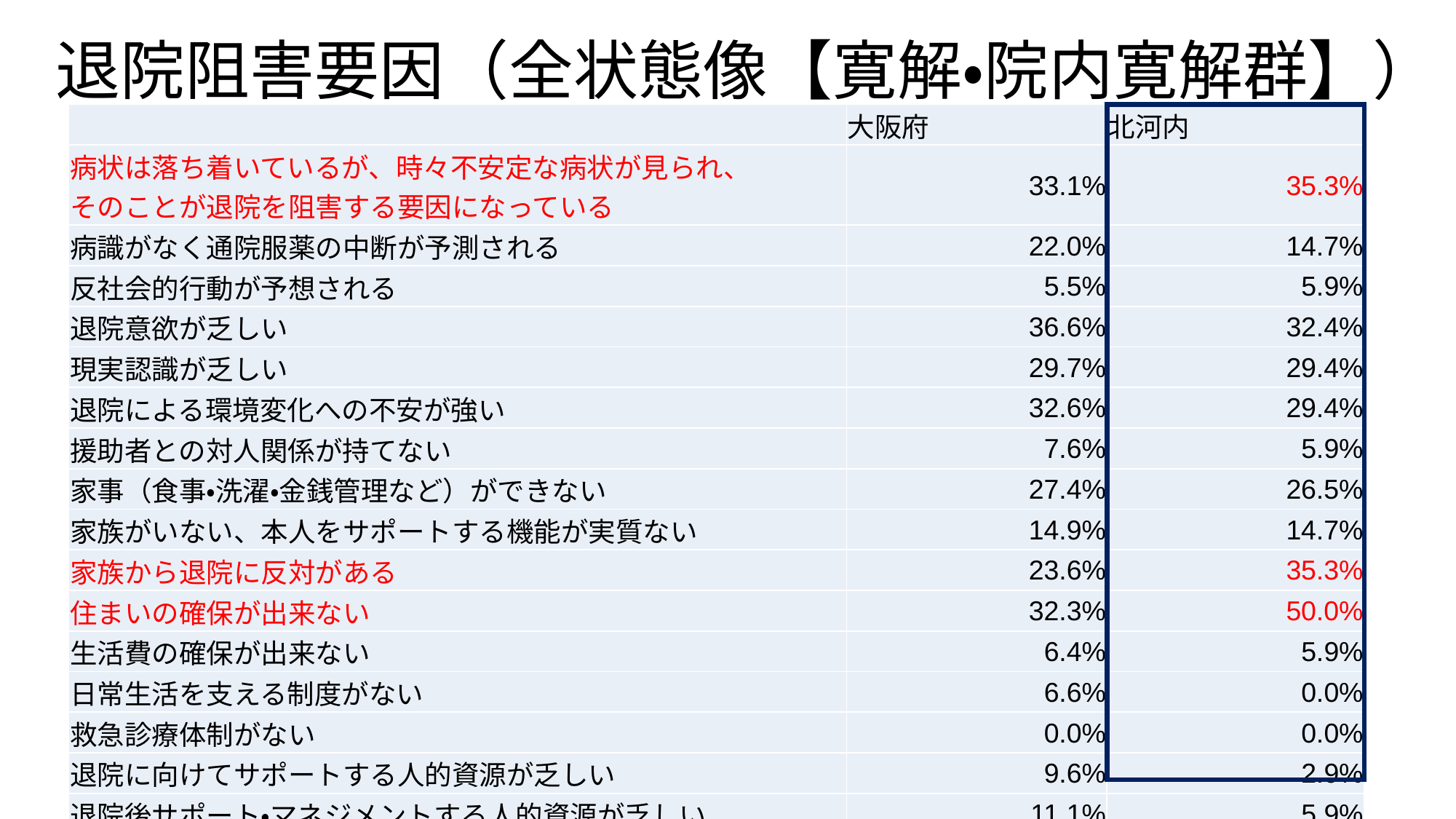

# 退院阻害要因（全状態像【寛解・院内寛解群】）
|  | 大阪府 | 北河内 |
| --- | --- | --- |
| 病状は落ち着いているが、時々不安定な病状が見られ、 そのことが退院を阻害する要因になっている | 33.1% | 35.3% |
| 病識がなく通院服薬の中断が予測される | 22.0% | 14.7% |
| 反社会的行動が予想される | 5.5% | 5.9% |
| 退院意欲が乏しい | 36.6% | 32.4% |
| 現実認識が乏しい | 29.7% | 29.4% |
| 退院による環境変化への不安が強い | 32.6% | 29.4% |
| 援助者との対人関係が持てない | 7.6% | 5.9% |
| 家事（食事・洗濯・金銭管理など）ができない | 27.4% | 26.5% |
| 家族がいない、本人をサポートする機能が実質ない | 14.9% | 14.7% |
| 家族から退院に反対がある | 23.6% | 35.3% |
| 住まいの確保が出来ない | 32.3% | 50.0% |
| 生活費の確保が出来ない | 6.4% | 5.9% |
| 日常生活を支える制度がない | 6.6% | 0.0% |
| 救急診療体制がない | 0.0% | 0.0% |
| 退院に向けてサポートする人的資源が乏しい | 9.6% | 2.9% |
| 退院後サポート・マネジメントする人的資源が乏しい | 11.1% | 5.9% |
| 住所地と入院先の距離があり支援体制をとりにくい | 3.7% | 0.0% |
| その他の退院阻害要因がある | 4.7% | 2.9% |